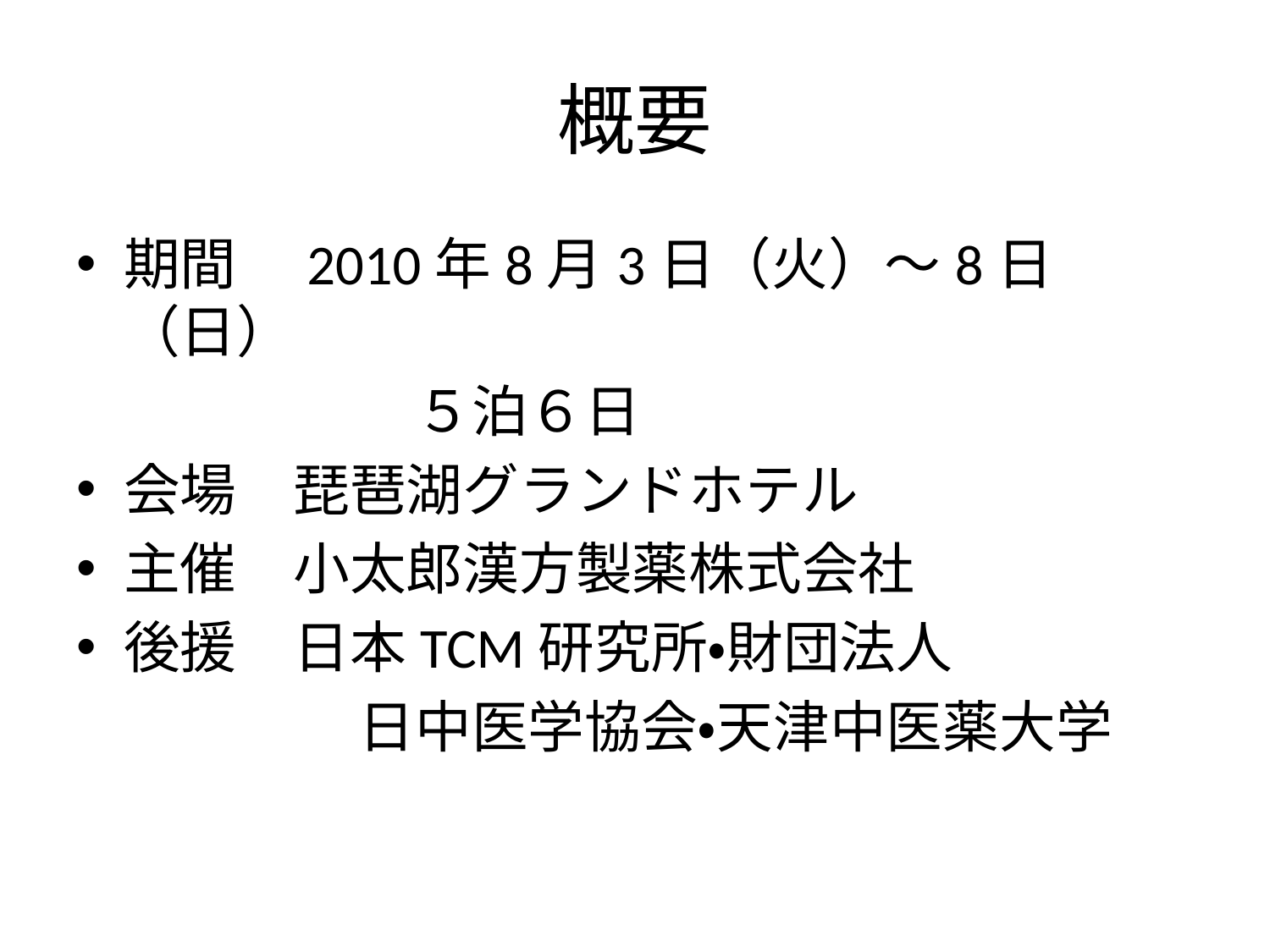

# 概要
期間　2010年8月3日（火）〜8日（日）
　　　　　　５泊６日
会場　琵琶湖グランドホテル
主催　小太郎漢方製薬株式会社
後援　日本TCM研究所・財団法人
　　　　　日中医学協会・天津中医薬大学